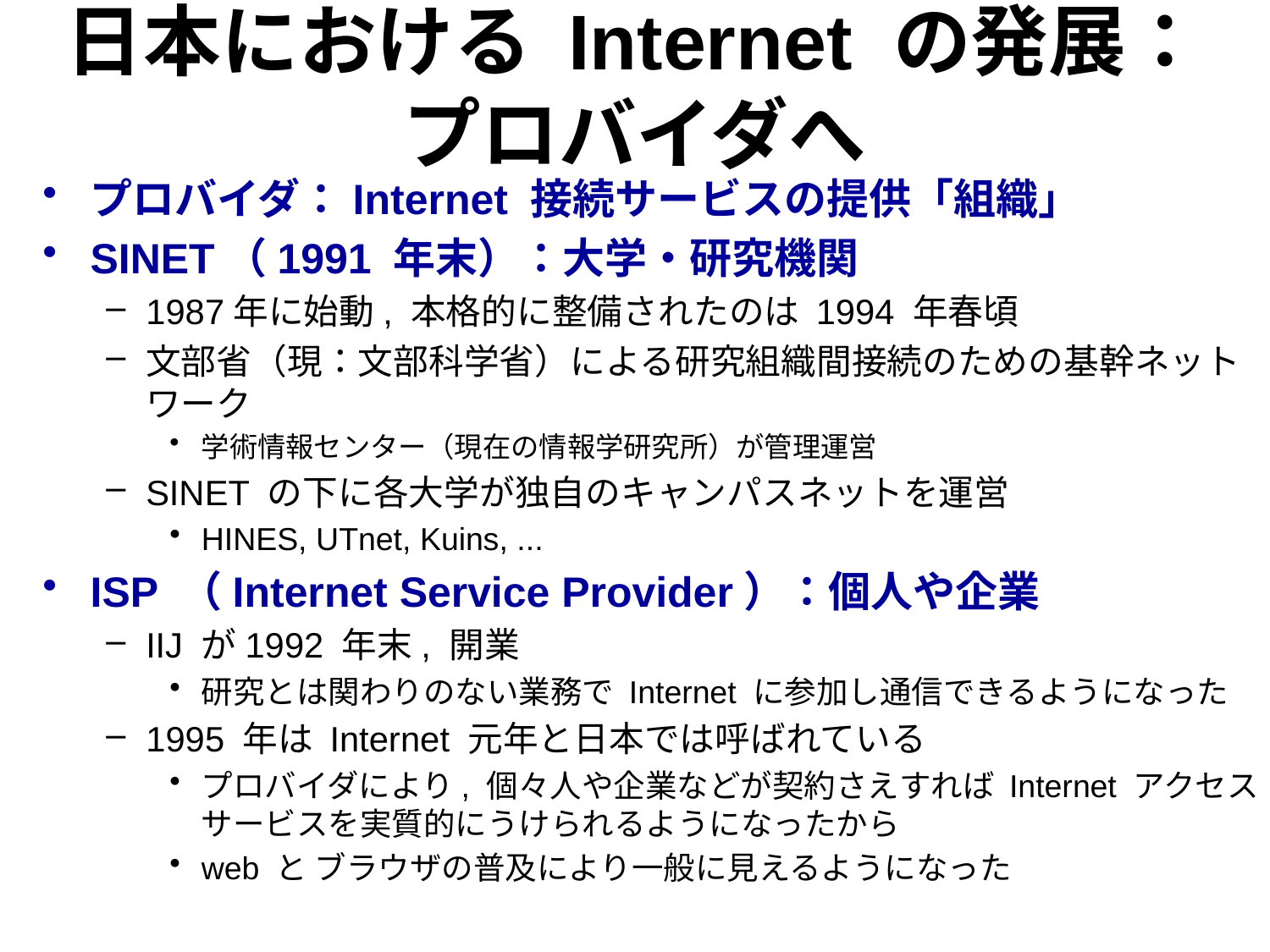

# 日本における Internet の発展： プロバイダへ
プロバイダ：Internet 接続サービスの提供「組織」
SINET（1991 年末）：大学・研究機関
1987年に始動, 本格的に整備されたのは 1994 年春頃
文部省（現：文部科学省）による研究組織間接続のための基幹ネットワーク
学術情報センター（現在の情報学研究所）が管理運営
SINET の下に各大学が独自のキャンパスネットを運営
HINES, UTnet, Kuins, ...
ISP （Internet Service Provider）：個人や企業
IIJ が1992 年末, 開業
研究とは関わりのない業務で Internet に参加し通信できるようになった
1995 年は Internet 元年と日本では呼ばれている
プロバイダにより, 個々人や企業などが契約さえすれば Internet アクセス
サービスを実質的にうけられるようになったから
web と ブラウザの普及により一般に見えるようになった